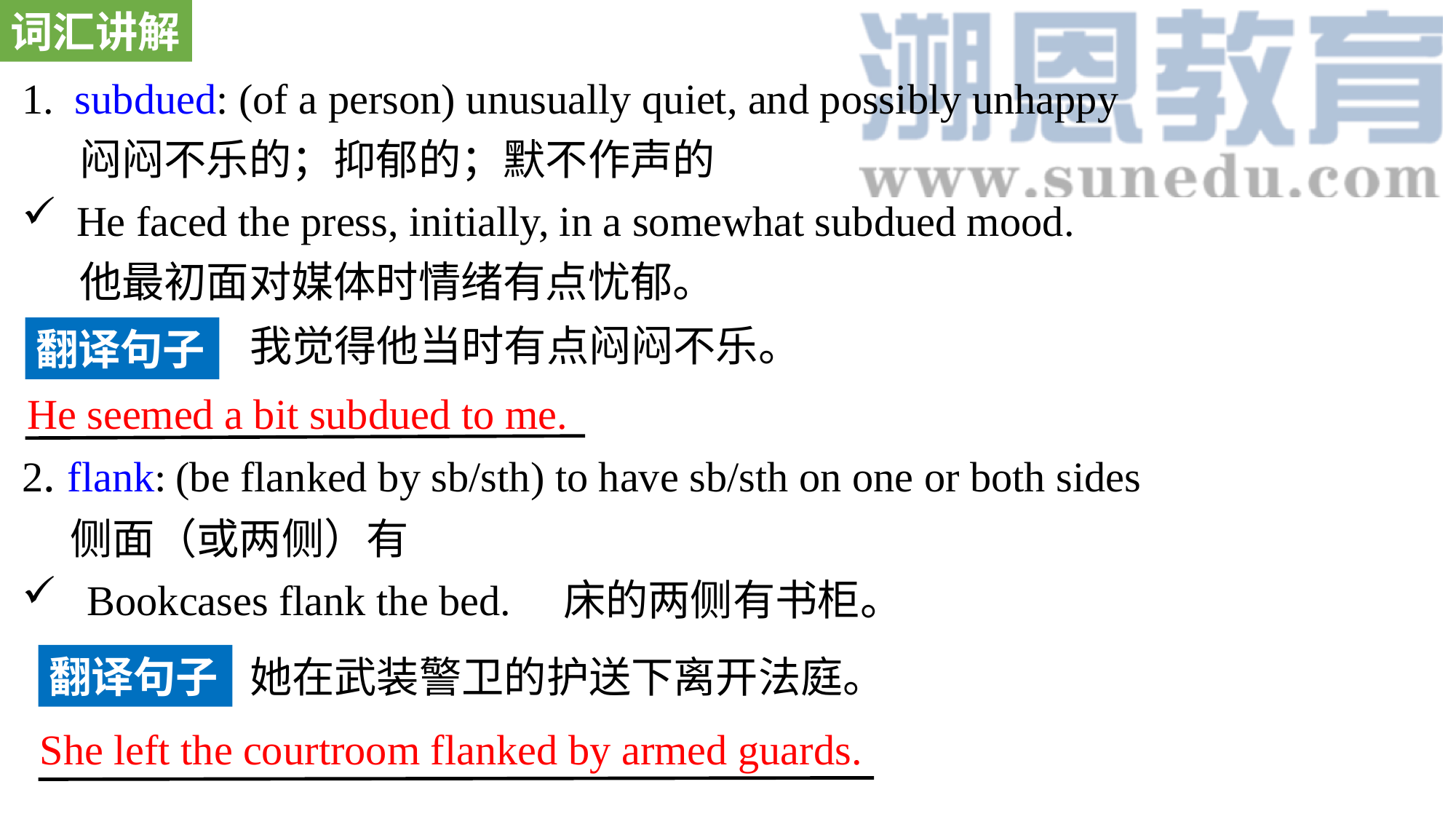

词汇讲解
1.  subdued: (of a person) unusually quiet, and possibly unhappy
     闷闷不乐的；抑郁的；默不作声的
He faced the press, initially, in a somewhat subdued mood.
     他最初面对媒体时情绪有点忧郁。

2. flank: (be flanked by sb/sth) to have sb/sth on one or both sides
    侧面（或两侧）有
 Bookcases flank the bed.    床的两侧有书柜。
我觉得他当时有点闷闷不乐。
翻译句子
He seemed a bit subdued to me.
翻译句子
她在武装警卫的护送下离开法庭。
She left the courtroom flanked by armed guards.